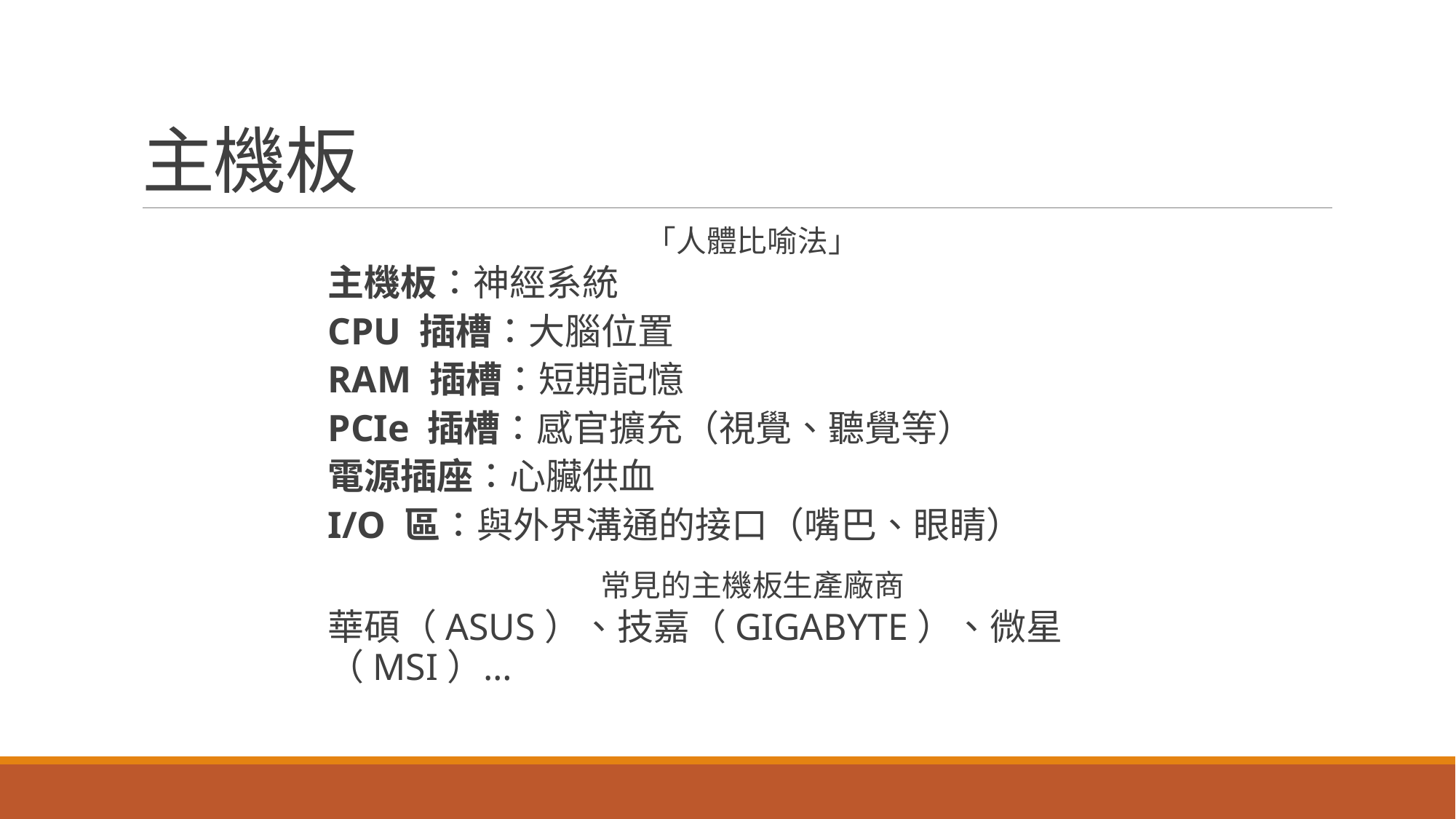

# 主機板
「人體比喻法」
主機板：神經系統
CPU 插槽：大腦位置
RAM 插槽：短期記憶
PCIe 插槽：感官擴充（視覺、聽覺等）
電源插座：心臟供血
I/O 區：與外界溝通的接口（嘴巴、眼睛）
常見的主機板生產廠商
華碩（ASUS）、技嘉（GIGABYTE）、微星（MSI）…